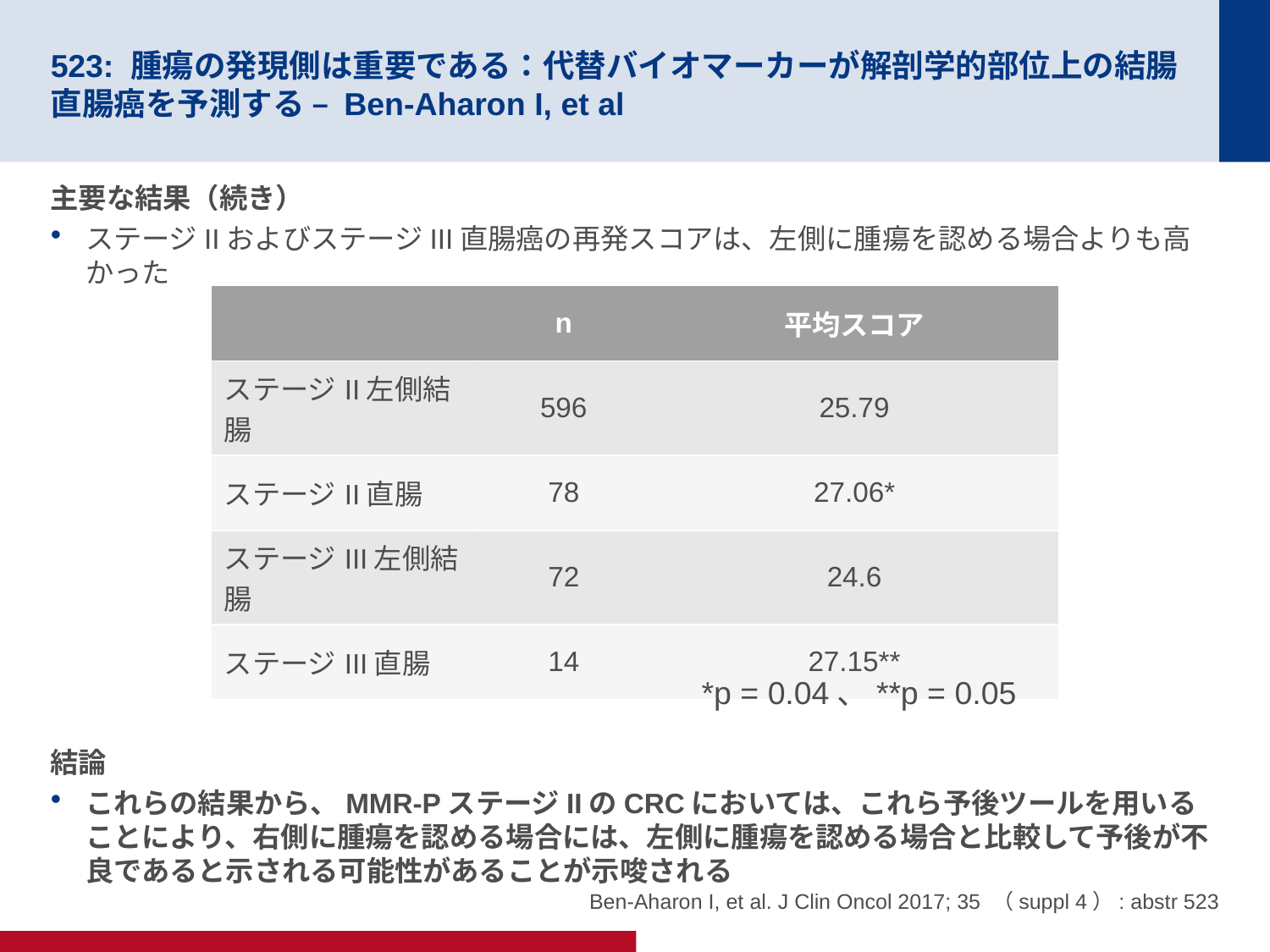

# 523: 腫瘍の発現側は重要である：代替バイオマーカーが解剖学的部位上の結腸直腸癌を予測する – Ben-Aharon I, et al
主要な結果（続き）
ステージIIおよびステージIII直腸癌の再発スコアは、左側に腫瘍を認める場合よりも高かった

結論
これらの結果から、MMR-PステージIIのCRCにおいては、これら予後ツールを用いることにより、右側に腫瘍を認める場合には、左側に腫瘍を認める場合と比較して予後が不良であると示される可能性があることが示唆される
|  | n | 平均スコア |
| --- | --- | --- |
| ステージII左側結腸 | 596 | 25.79 |
| ステージII直腸 | 78 | 27.06\* |
| ステージIII左側結腸 | 72 | 24.6 |
| ステージIII直腸 | 14 | 27.15\*\* |
*p = 0.04、**p = 0.05
Ben-Aharon I, et al. J Clin Oncol 2017; 35 （suppl 4）: abstr 523